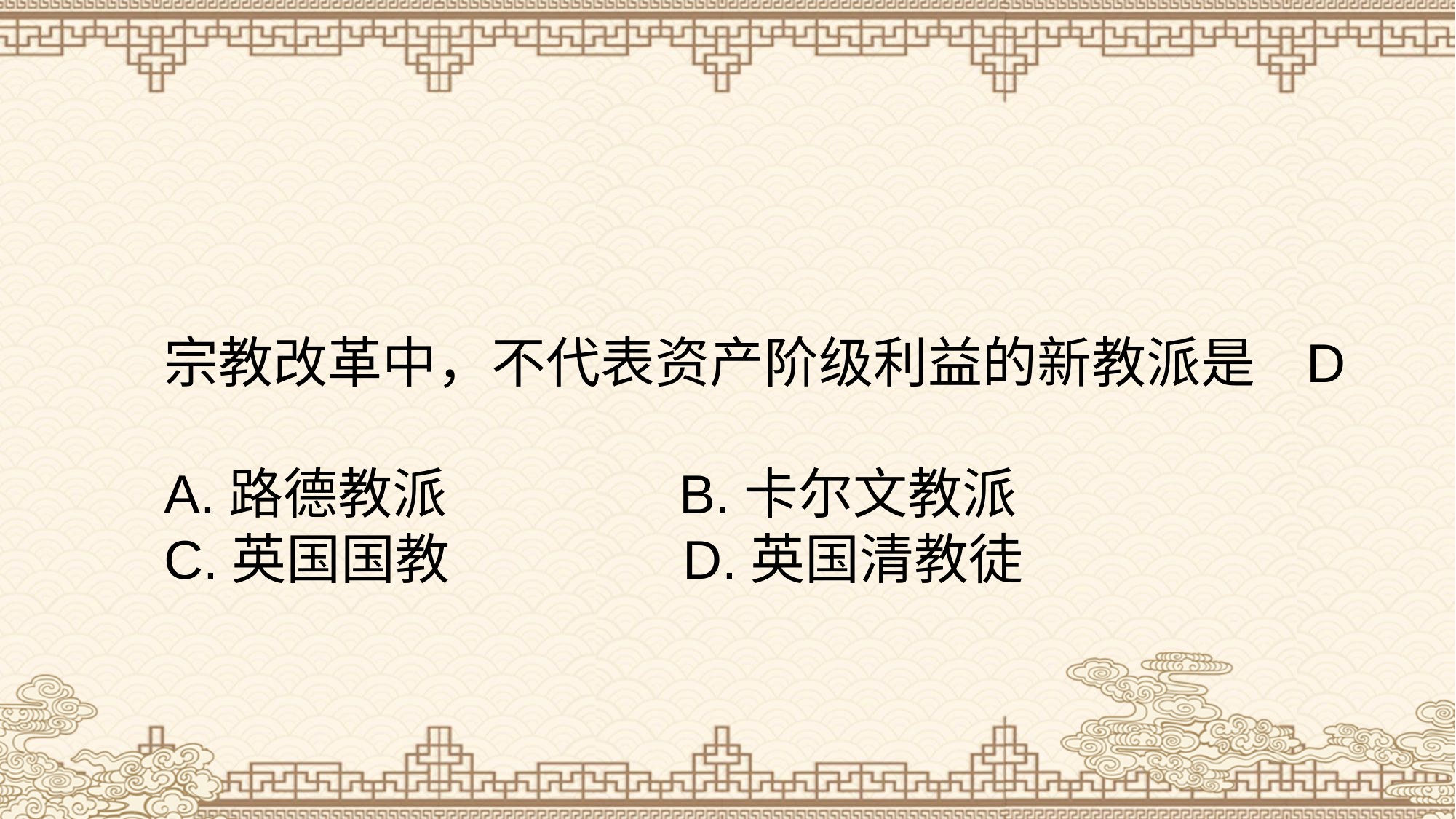

宗教改革中，不代表资产阶级利益的新教派是

A.路德教派                  B.卡尔文教派
C.英国国教                  D.英国清教徒
D